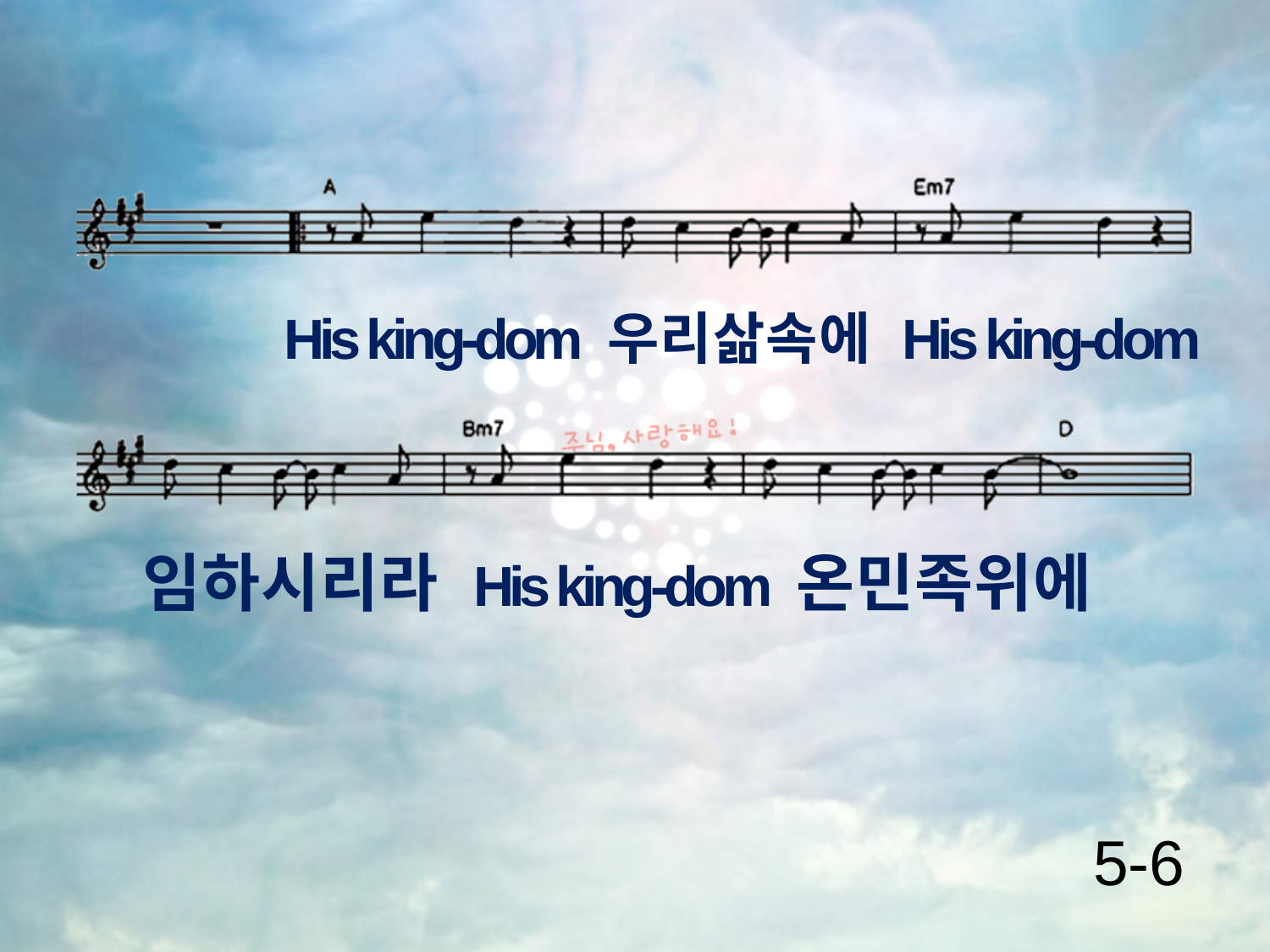

His king-dom 우리삶속에 His king-dom
임하시리라 His king-dom 온민족위에
5-6